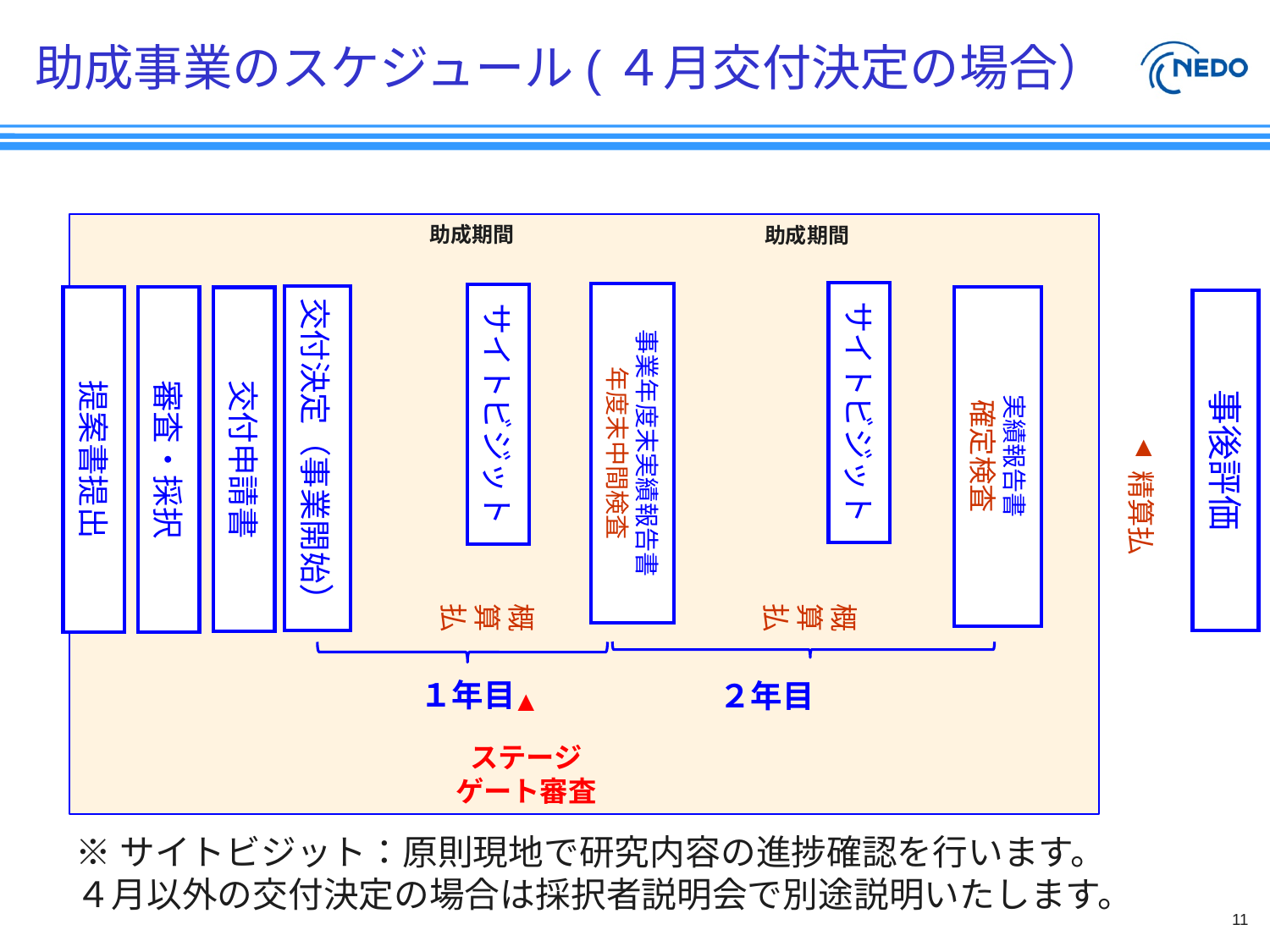

# 助成事業のスケジュール(４月交付決定の場合）

助成期間
助成期間
サイトビジット
事業年度末実績報告書
年度末中間検査
サイトビジット
交付決定（事業開始）
実績報告書
確定検査
提案書提出
審査・採択
交付申請書
事後評価
▲
精算払

概算払
概算払
１年目
２年目
▲
ステージ
ゲート審査
※サイトビジット：原則現地で研究内容の進捗確認を行います。
４月以外の交付決定の場合は採択者説明会で別途説明いたします。
11